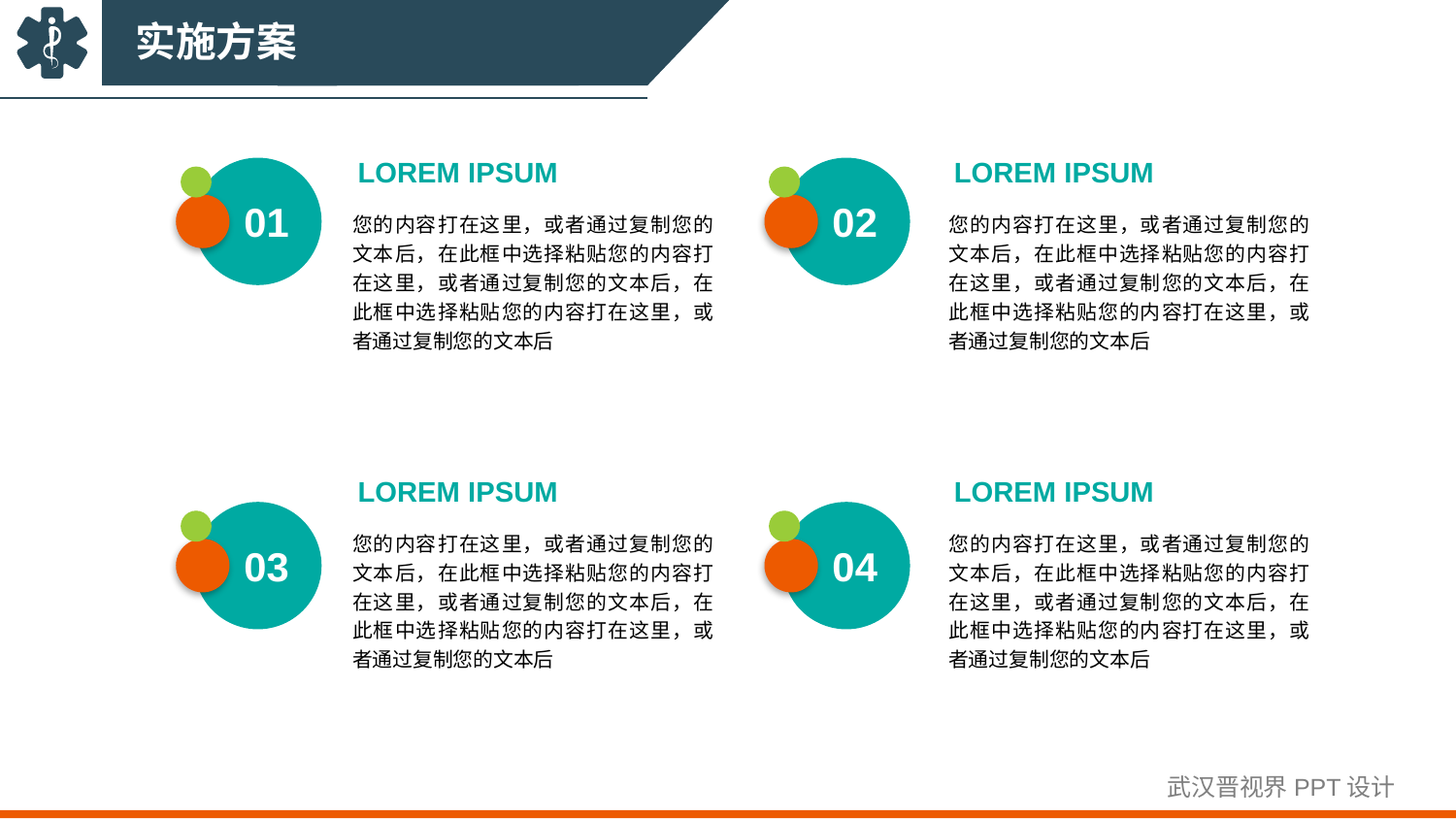

实施方案
LOREM IPSUM
您的内容打在这里，或者通过复制您的文本后，在此框中选择粘贴您的内容打在这里，或者通过复制您的文本后，在此框中选择粘贴您的内容打在这里，或者通过复制您的文本后
LOREM IPSUM
您的内容打在这里，或者通过复制您的文本后，在此框中选择粘贴您的内容打在这里，或者通过复制您的文本后，在此框中选择粘贴您的内容打在这里，或者通过复制您的文本后
01

02

LOREM IPSUM
您的内容打在这里，或者通过复制您的文本后，在此框中选择粘贴您的内容打在这里，或者通过复制您的文本后，在此框中选择粘贴您的内容打在这里，或者通过复制您的文本后
LOREM IPSUM
您的内容打在这里，或者通过复制您的文本后，在此框中选择粘贴您的内容打在这里，或者通过复制您的文本后，在此框中选择粘贴您的内容打在这里，或者通过复制您的文本后
03

04